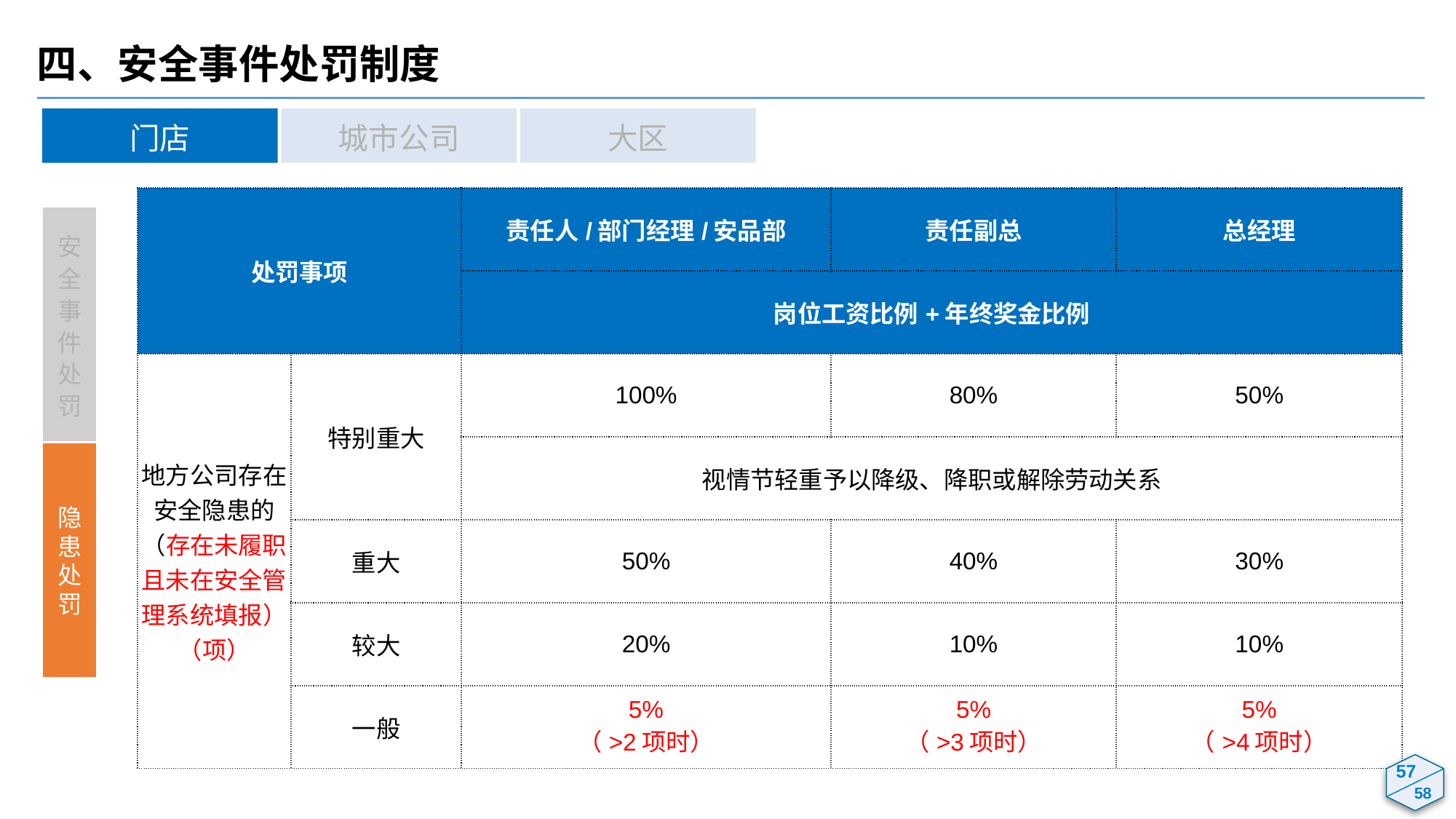

四、安全事件处罚制度
门店
城市公司
大区
| 处罚事项 |  | 责任人/部门经理/安品部 | 责任副总 | 总经理 |
| --- | --- | --- | --- | --- |
|  |  | 岗位工资比例+年终奖金比例 |  |  |
| 地方公司存在安全隐患的（存在未履职且未在安全管理系统填报）（项） | 特别重大 | 100% | 80% | 50% |
|  |  | 视情节轻重予以降级、降职或解除劳动关系 |  |  |
|  | 重大 | 50% | 40% | 30% |
|  | 较大 | 20% | 10% | 10% |
|  | 一般 | 5% （>2项时） | 5% （>3项时） | 5% （>4项时） |
安全事件处罚
隐患处罚
54
57

58